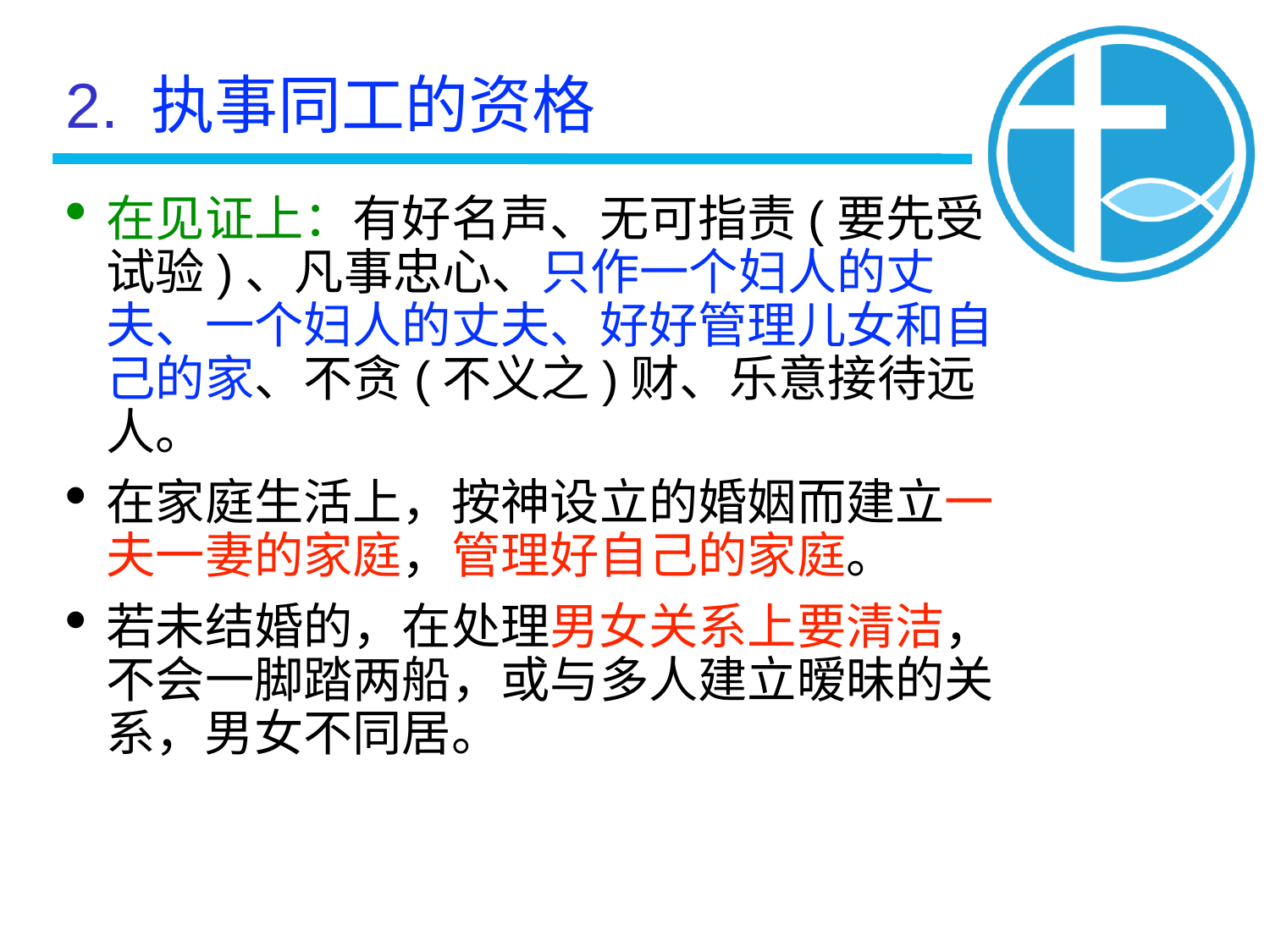

2. 执事同工的资格
在见证上：有好名声、无可指责(要先受试验)、凡事忠心、只作一个妇人的丈夫、一个妇人的丈夫、好好管理儿女和自己的家、不贪(不义之)财、乐意接待远人。
在家庭生活上，按神设立的婚姻而建立一夫一妻的家庭，管理好自己的家庭。
若未结婚的，在处理男女关系上要清洁，不会一脚踏两船，或与多人建立暧昧的关系，男女不同居。